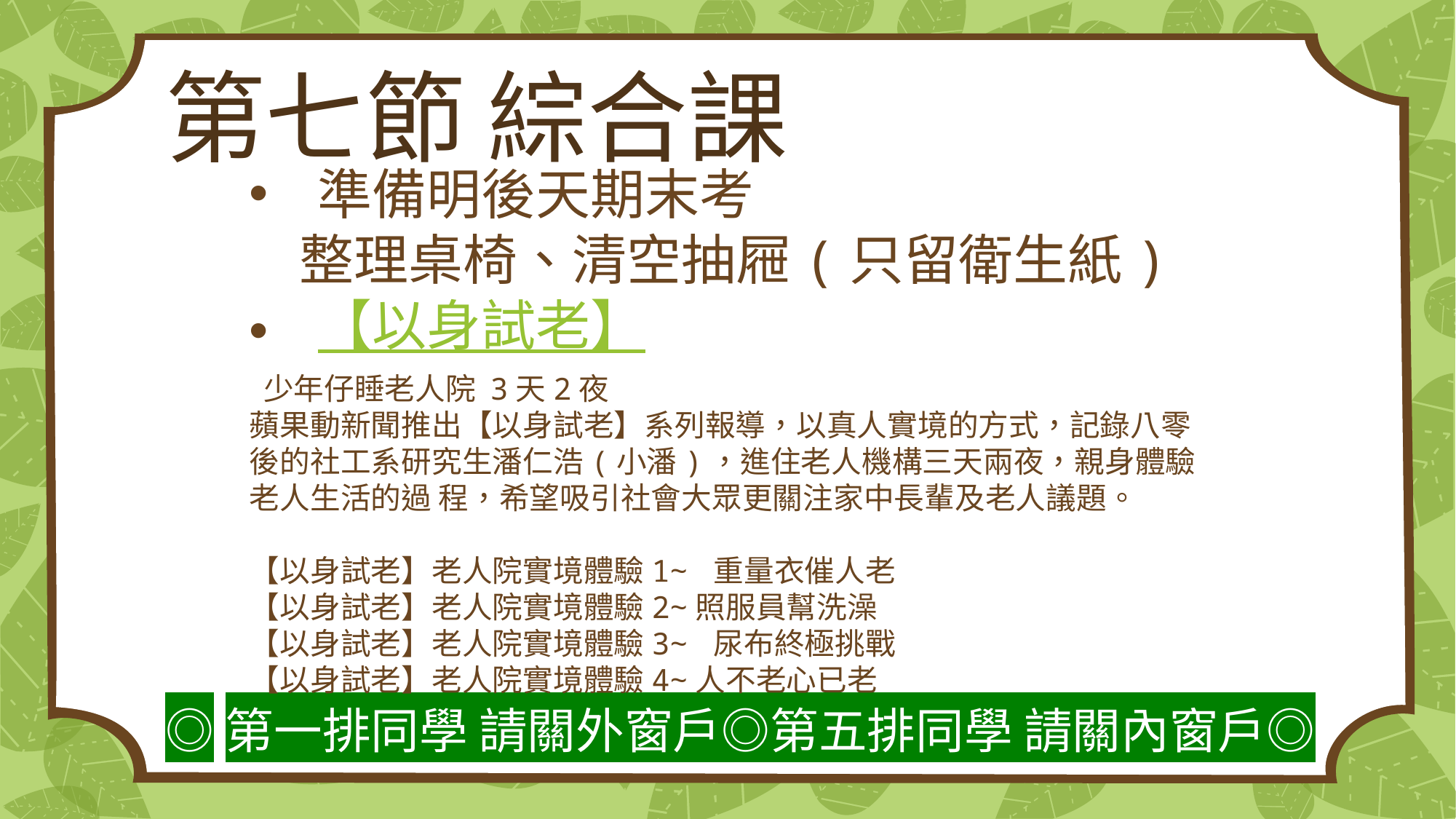

# 第七節 綜合課
準備明後天期末考
   整理桌椅、清空抽屜(只留衛生紙)
【以身試老】
 少年仔睡老人院 3天2夜
蘋果動新聞推出【以身試老】系列報導，以真人實境的方式，記錄八零後的社工系研究生潘仁浩(小潘)，進住老人機構三天兩夜，親身體驗老人生活的過 程，希望吸引社會大眾更關注家中長輩及老人議題。

【以身試老】老人院實境體驗1∼ 重量衣催人老
【以身試老】老人院實境體驗2∼照服員幫洗澡
【以身試老】老人院實境體驗3∼ 尿布終極挑戰
【以身試老】老人院實境體驗4∼人不老心已老
◎第一排同學 請關外窗戶◎第五排同學 請關內窗戶◎